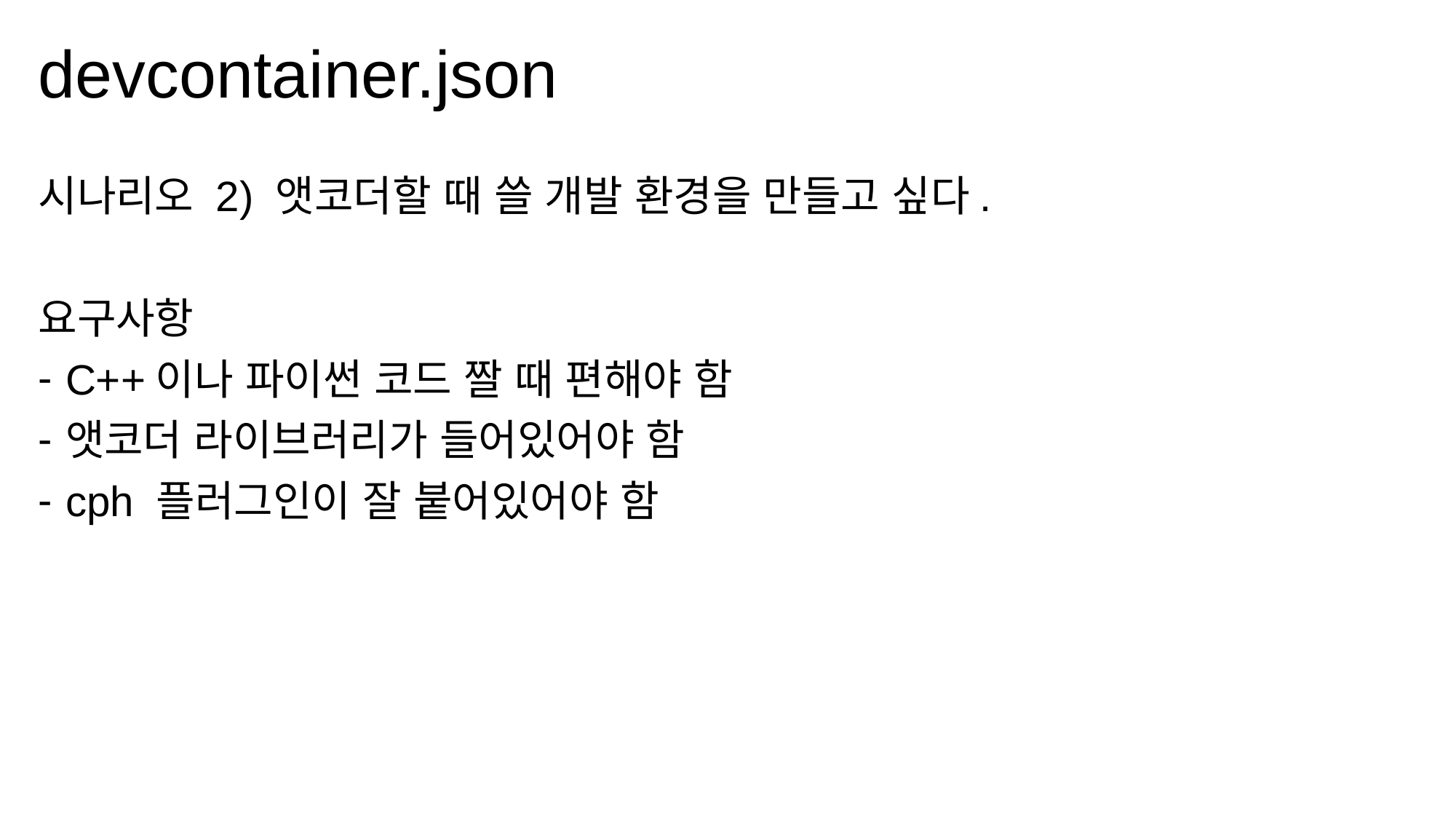

# devcontainer.json
시나리오 2) 앳코더할 때 쓸 개발 환경을 만들고 싶다.

요구사항
C++이나 파이썬 코드 짤 때 편해야 함
앳코더 라이브러리가 들어있어야 함
cph 플러그인이 잘 붙어있어야 함